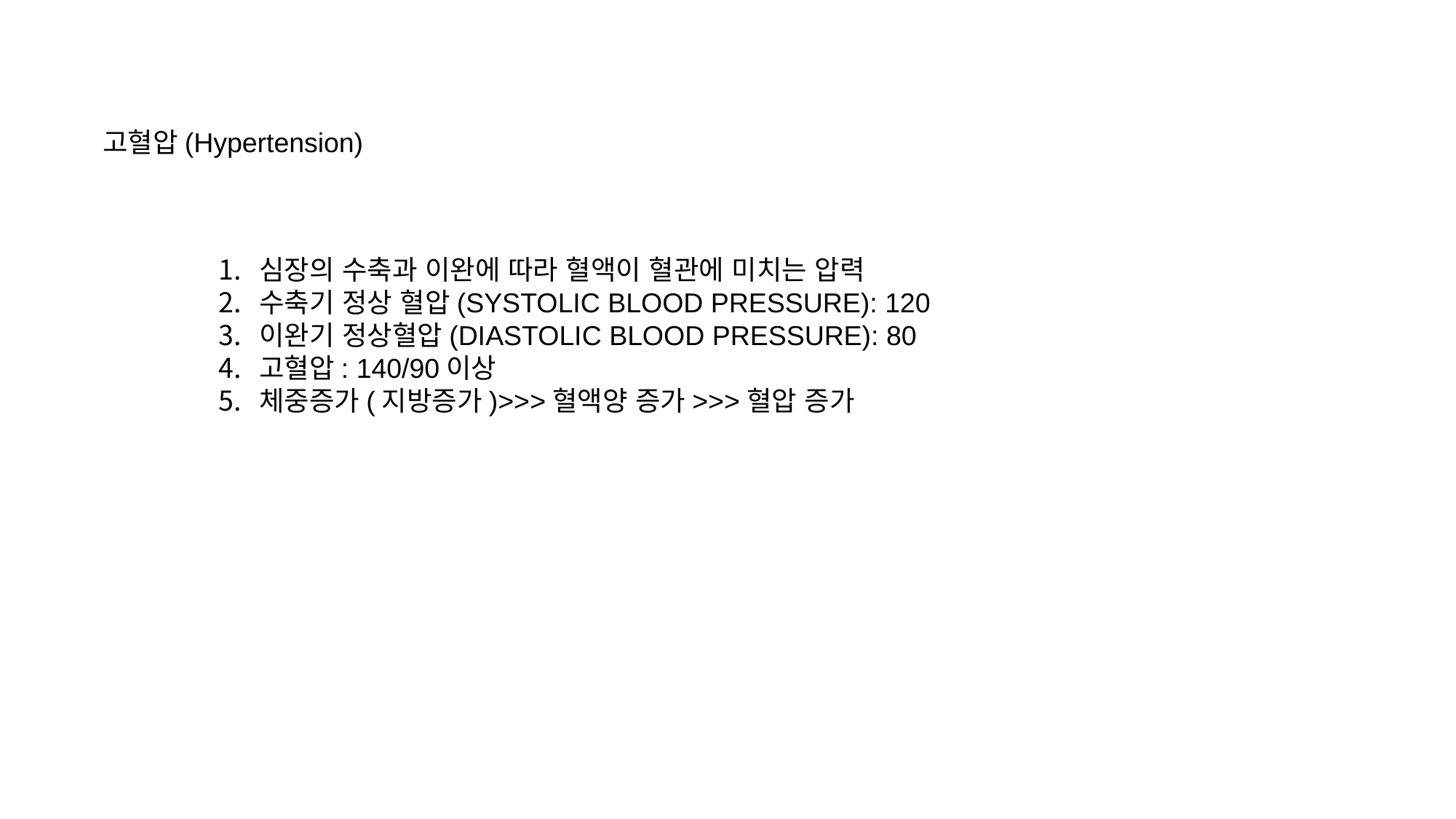

고혈압(Hypertension)
심장의 수축과 이완에 따라 혈액이 혈관에 미치는 압력
수축기 정상 혈압(SYSTOLIC BLOOD PRESSURE): 120
이완기 정상혈압(DIASTOLIC BLOOD PRESSURE): 80
고혈압: 140/90이상
체중증가(지방증가)>>>혈액양 증가>>>혈압 증가